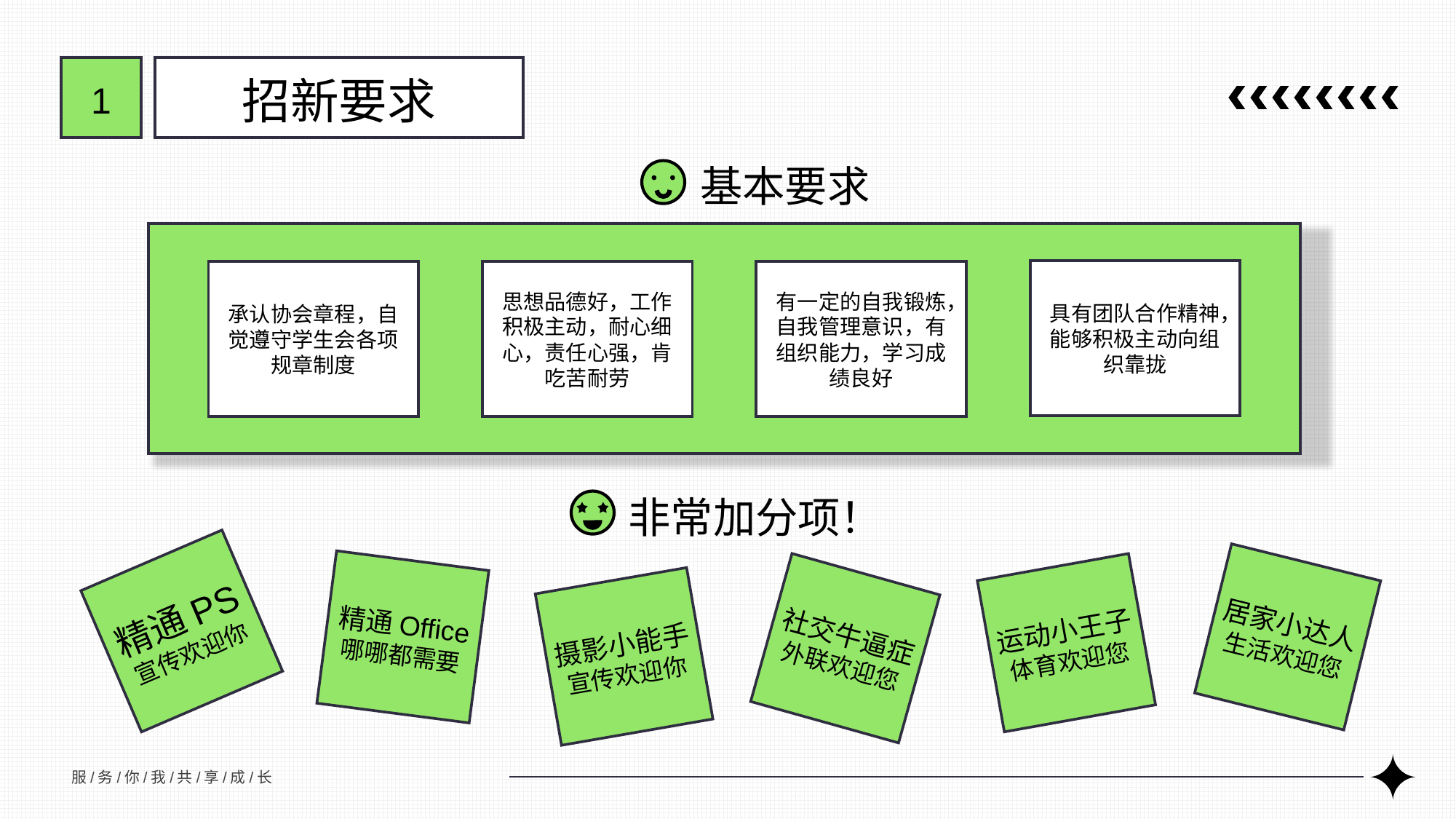

1
招新要求
基本要求

具有团队合作精神，能够积极主动向组织靠拢
承认协会章程，自觉遵守学生会各项规章制度
思想品德好，工作积极主动，耐心细心，责任心强，肯吃苦耐劳
有一定的自我锻炼，自我管理意识，有组织能力，学习成绩良好

非常加分项！
精通PS
宣传欢迎你
精通Office
哪哪都需要
居家小达人生活欢迎您
运动小王子体育欢迎您
社交牛逼症外联欢迎您
摄影小能手
宣传欢迎你